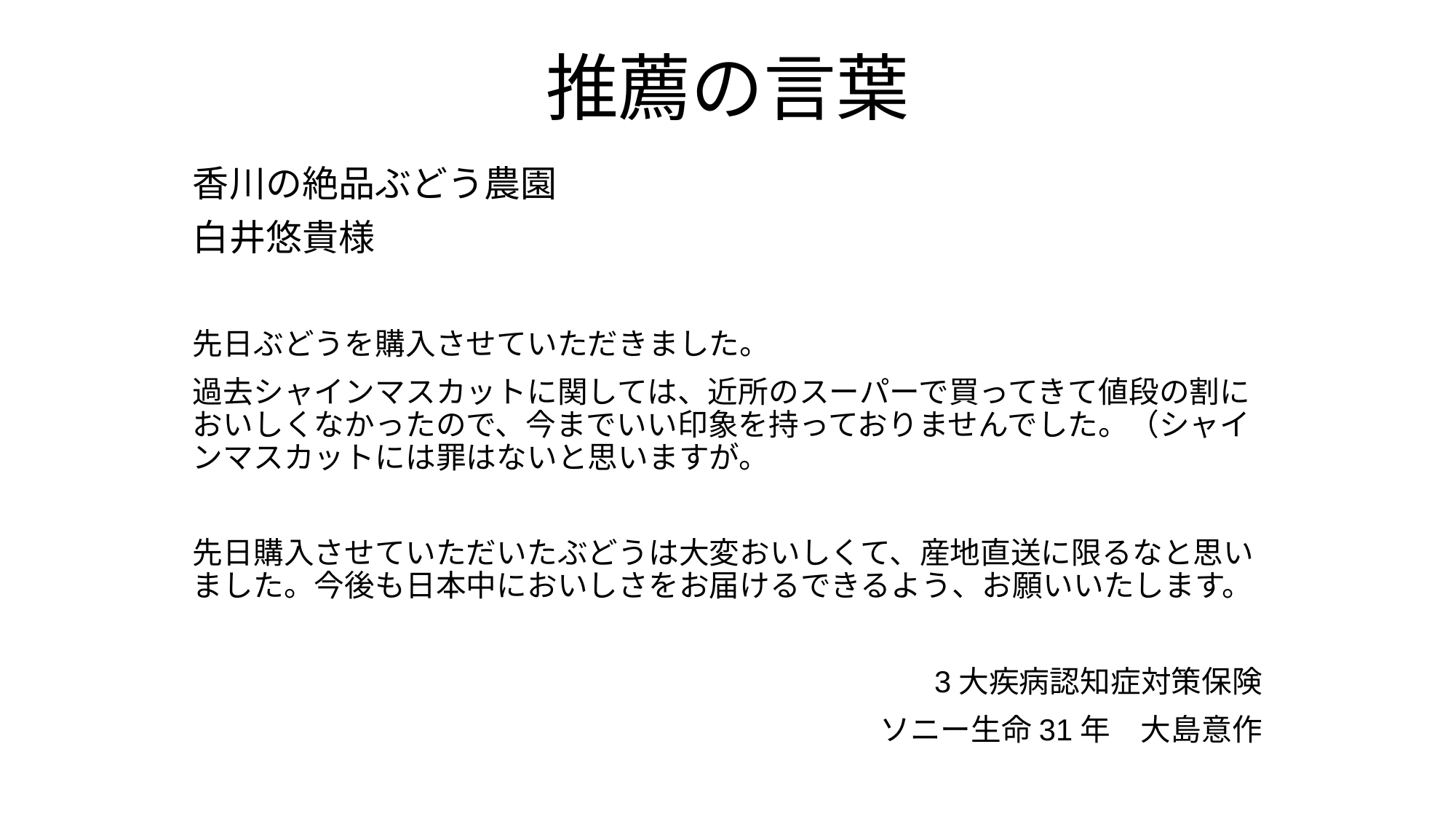

# 推薦の言葉
香川の絶品ぶどう農園
白井悠貴様

先日ぶどうを購入させていただきました。
過去シャインマスカットに関しては、近所のスーパーで買ってきて値段の割においしくなかったので、今までいい印象を持っておりませんでした。（シャインマスカットには罪はないと思いますが。

先日購入させていただいたぶどうは大変おいしくて、産地直送に限るなと思いました。今後も日本中においしさをお届けるできるよう、お願いいたします。

3大疾病認知症対策保険
ソニー生命31年　大島意作